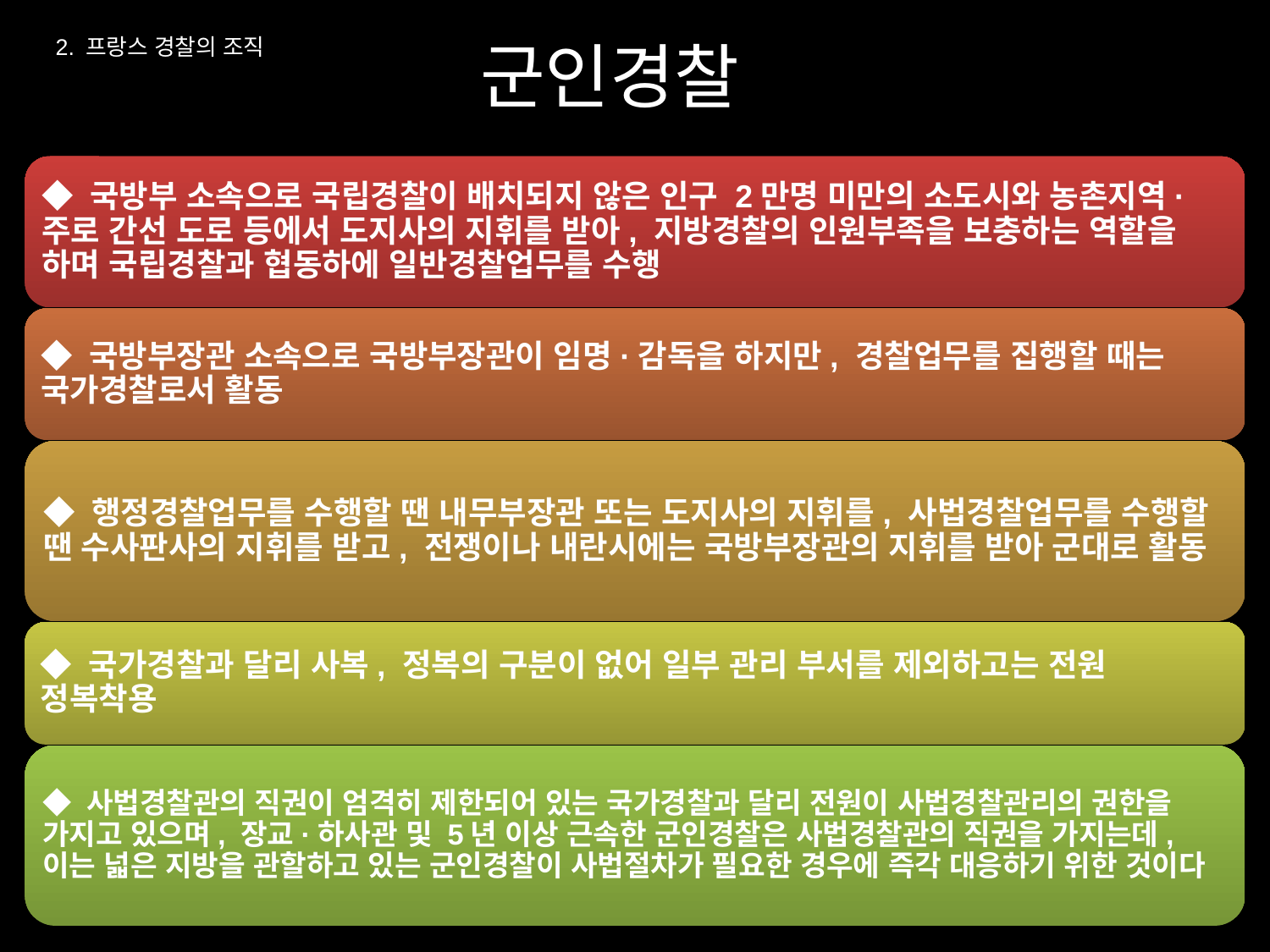

2. 프랑스 경찰의 조직
군인경찰
◆ 국방부 소속으로 국립경찰이 배치되지 않은 인구 2만명 미만의 소도시와 농촌지역·주로 간선 도로 등에서 도지사의 지휘를 받아, 지방경찰의 인원부족을 보충하는 역할을 하며 국립경찰과 협동하에 일반경찰업무를 수행
◆ 국방부장관 소속으로 국방부장관이 임명·감독을 하지만, 경찰업무를 집행할 때는 국가경찰로서 활동
◆ 행정경찰업무를 수행할 땐 내무부장관 또는 도지사의 지휘를, 사법경찰업무를 수행할 땐 수사판사의 지휘를 받고, 전쟁이나 내란시에는 국방부장관의 지휘를 받아 군대로 활동
◆ 국가경찰과 달리 사복, 정복의 구분이 없어 일부 관리 부서를 제외하고는 전원 정복착용
◆ 사법경찰관의 직권이 엄격히 제한되어 있는 국가경찰과 달리 전원이 사법경찰관리의 권한을 가지고 있으며, 장교·하사관 및 5년 이상 근속한 군인경찰은 사법경찰관의 직권을 가지는데, 이는 넓은 지방을 관할하고 있는 군인경찰이 사법절차가 필요한 경우에 즉각 대응하기 위한 것이다